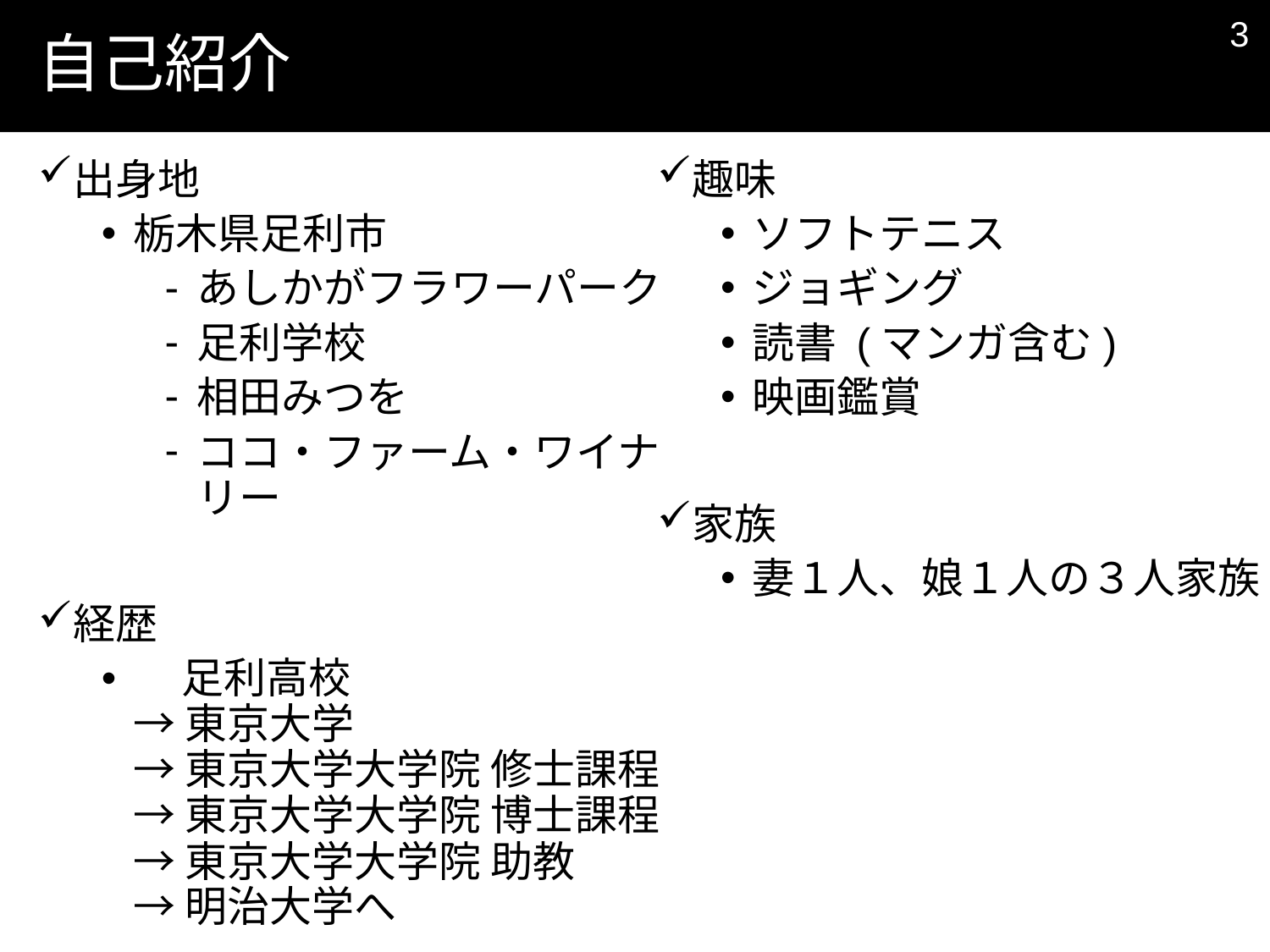

3
# 自己紹介
出身地
栃木県足利市
あしかがフラワーパーク
足利学校
相田みつを
ココ・ファーム・ワイナリー

経歴
    足利高校
→ 東京大学
→ 東京大学大学院 修士課程
→ 東京大学大学院 博士課程
→ 東京大学大学院 助教
→ 明治大学へ
趣味
ソフトテニス
ジョギング
読書 (マンガ含む)
映画鑑賞

家族
妻１人、娘１人の３人家族